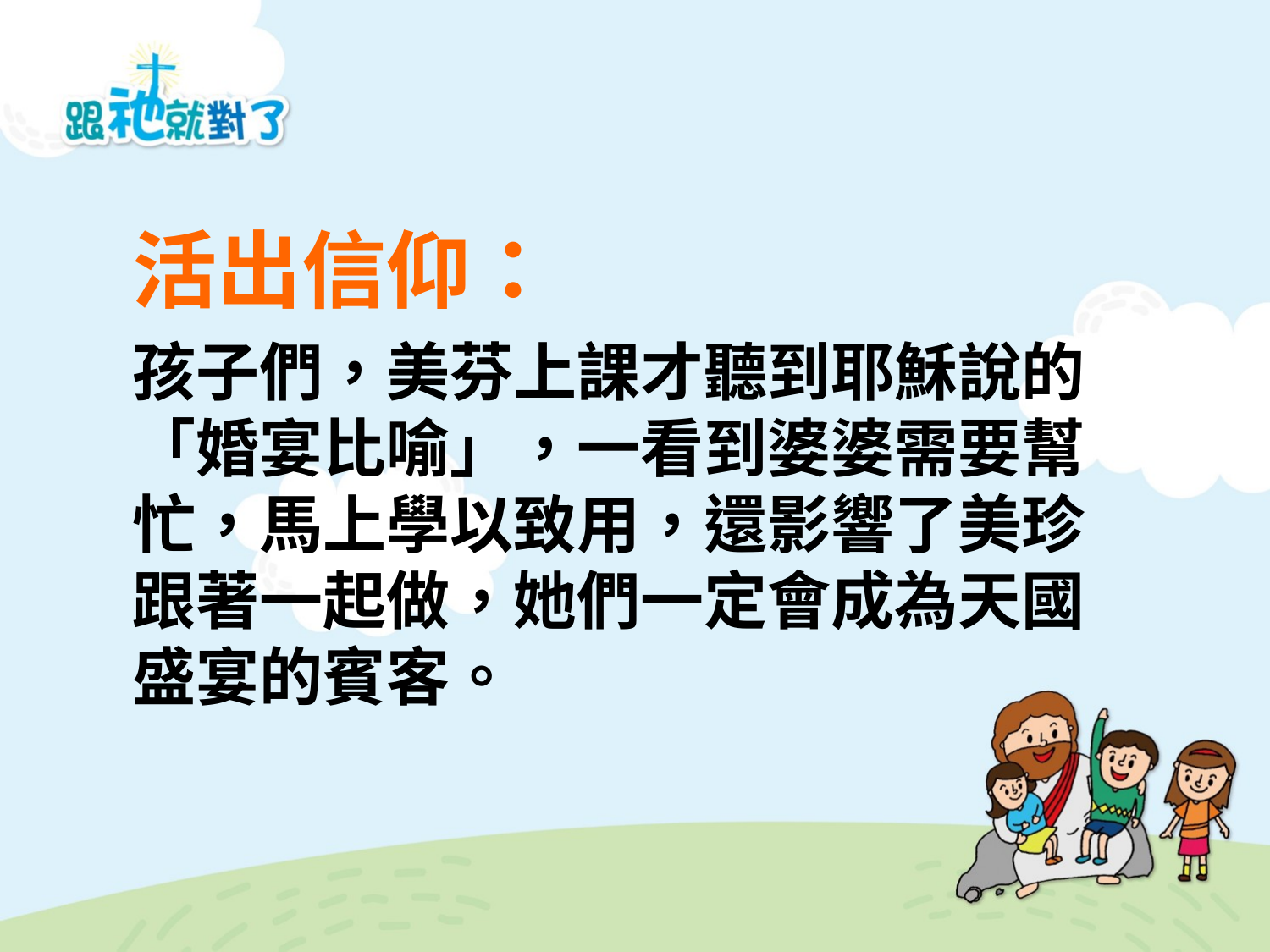

活出信仰：
孩子們，美芬上課才聽到耶穌說的「婚宴比喻」，一看到婆婆需要幫忙，馬上學以致用，還影響了美珍跟著一起做，她們一定會成為天國盛宴的賓客。